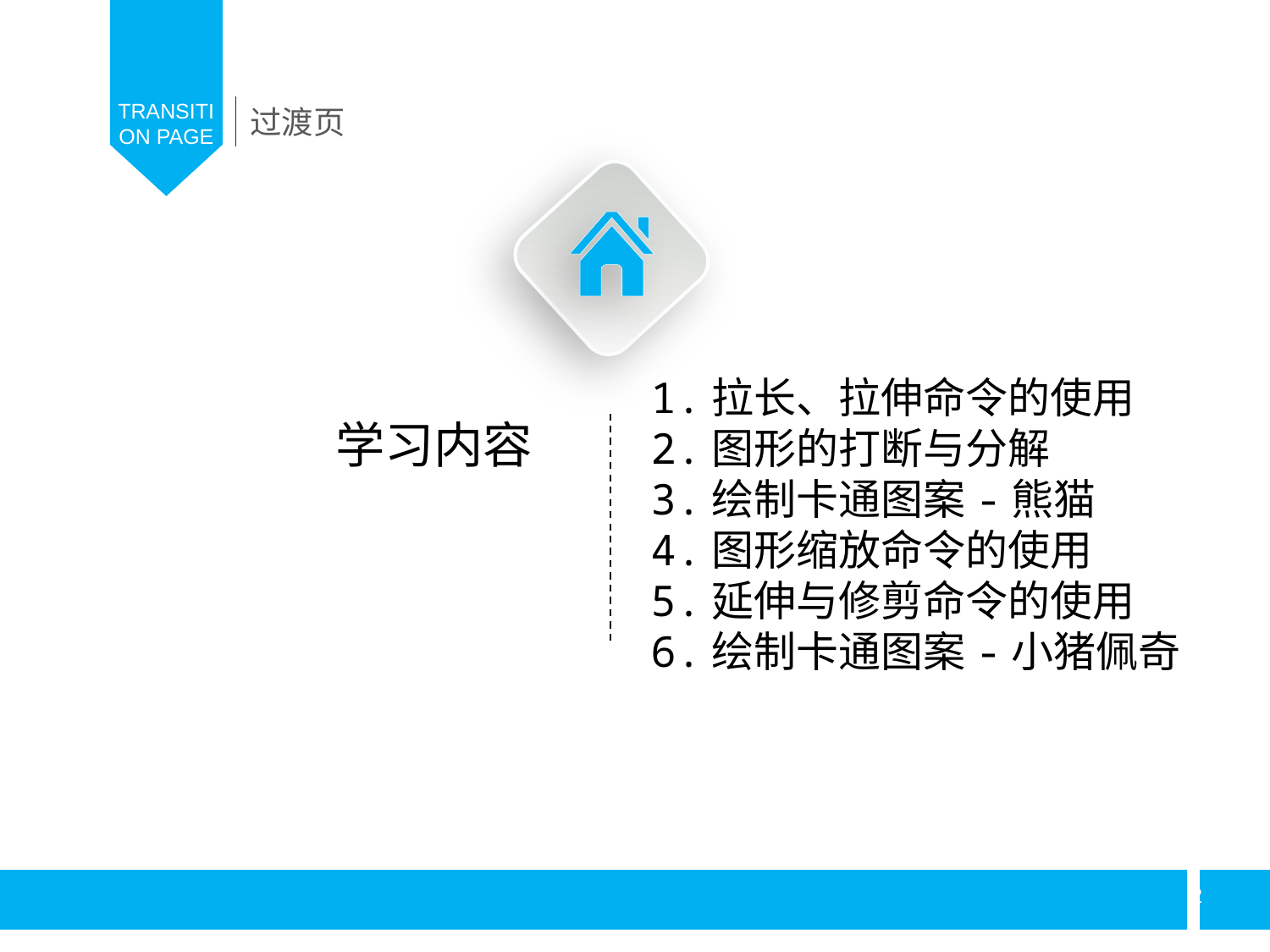

1.拉长、拉伸命令的使用
2.图形的打断与分解
3.绘制卡通图案-熊猫
4.图形缩放命令的使用
5.延伸与修剪命令的使用
6.绘制卡通图案-小猪佩奇
学习内容